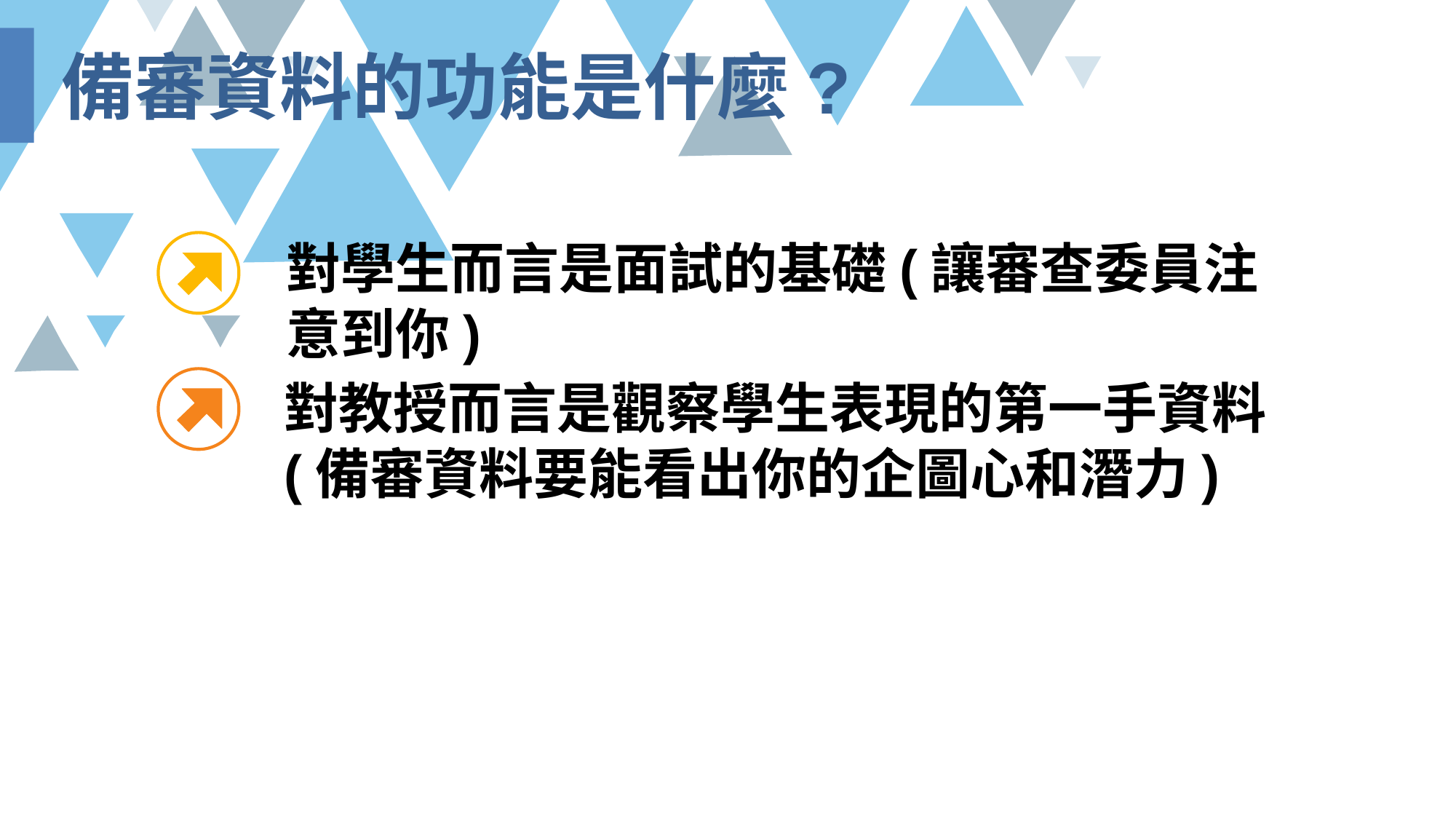

備審資料的功能是什麼?

對學生而言是面試的基礎(讓審查委員注意到你)

對教授而言是觀察學生表現的第一手資料(備審資料要能看出你的企圖心和潛力)